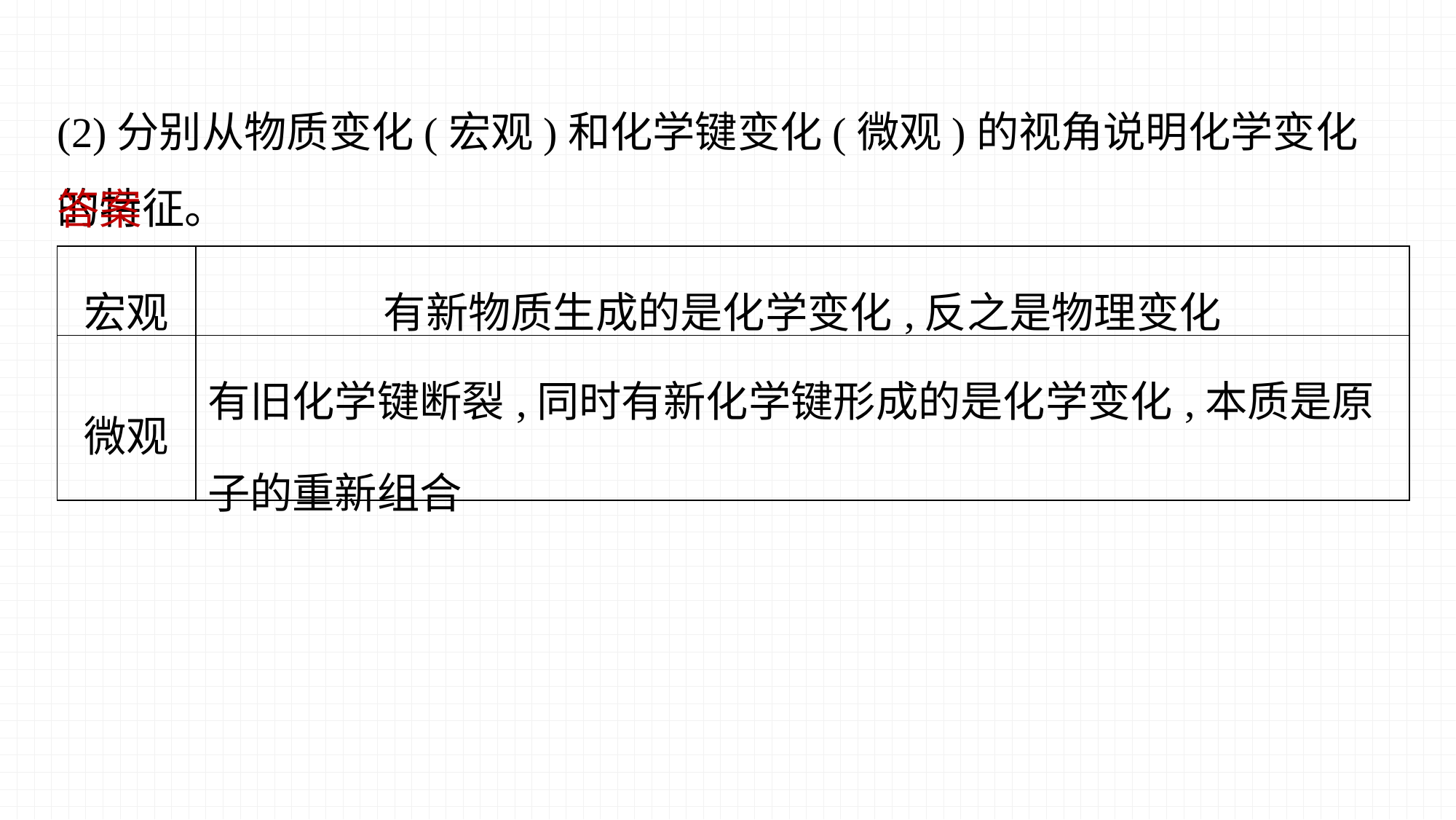

(2)分别从物质变化(宏观)和化学键变化(微观)的视角说明化学变化的特征。
答案
| 宏观 | 有新物质生成的是化学变化,反之是物理变化 |
| --- | --- |
| 微观 | 有旧化学键断裂,同时有新化学键形成的是化学变化,本质是原子的重新组合 |